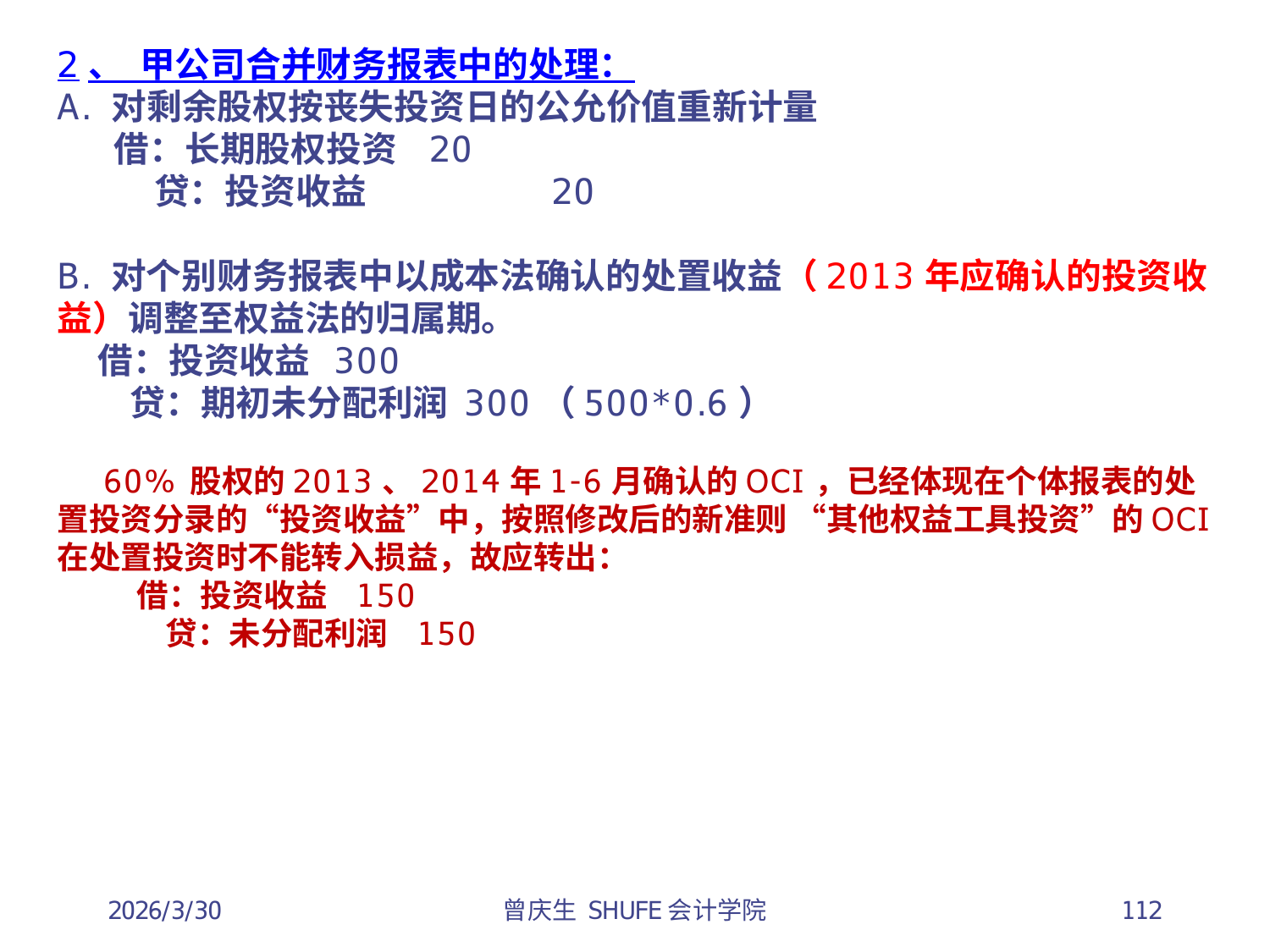

2、  甲公司合并财务报表中的处理：
A. 对剩余股权按丧失投资日的公允价值重新计量
      借：长期股权投资   20
           贷：投资收益                      20

B. 对个别财务报表中以成本法确认的处置收益（2013年应确认的投资收益）调整至权益法的归属期。
    借：投资收益  300
        贷：期初未分配利润 300（500*0.6）

     60%股权的2013、2014年1-6月确认的OCI，已经体现在个体报表的处置投资分录的“投资收益”中，按照修改后的新准则 “其他权益工具投资”的OCI在处置投资时不能转入损益，故应转出：
          借：投资收益   150
              贷：未分配利润   150

2026/3/30
曾庆生 SHUFE会计学院
112